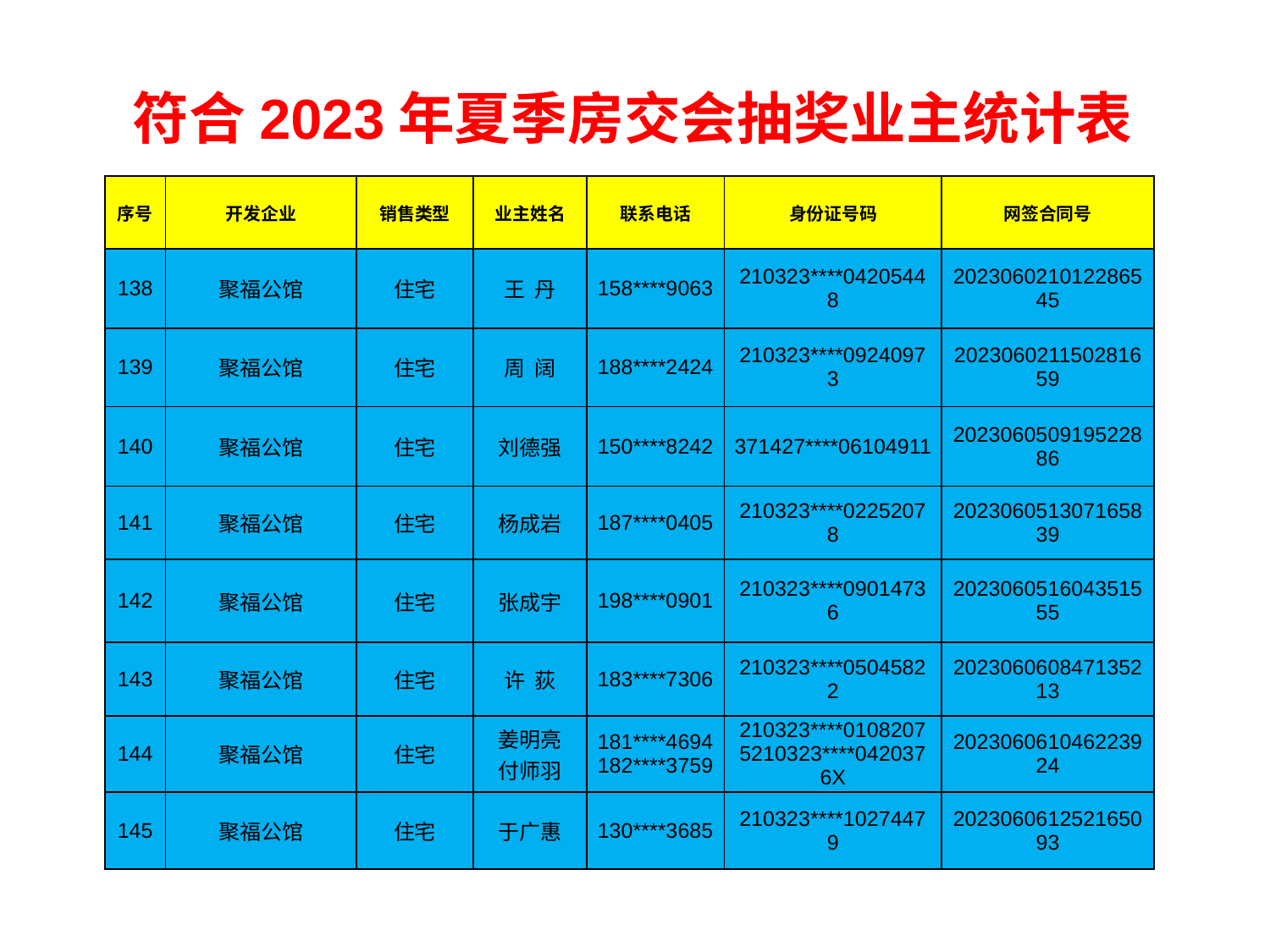

符合2023年夏季房交会抽奖业主统计表
| 序号 | 开发企业 | 销售类型 | 业主姓名 | 联系电话 | 身份证号码 | 网签合同号 |
| --- | --- | --- | --- | --- | --- | --- |
| 138 | 聚福公馆 | 住宅 | 王 丹 | 158\*\*\*\*9063 | 210323\*\*\*\*04205448 | 202306021012286545 |
| 139 | 聚福公馆 | 住宅 | 周 阔 | 188\*\*\*\*2424 | 210323\*\*\*\*09240973 | 202306021150281659 |
| 140 | 聚福公馆 | 住宅 | 刘德强 | 150\*\*\*\*8242 | 371427\*\*\*\*06104911 | 202306050919522886 |
| 141 | 聚福公馆 | 住宅 | 杨成岩 | 187\*\*\*\*0405 | 210323\*\*\*\*02252078 | 202306051307165839 |
| 142 | 聚福公馆 | 住宅 | 张成宇 | 198\*\*\*\*0901 | 210323\*\*\*\*09014736 | 202306051604351555 |
| 143 | 聚福公馆 | 住宅 | 许 荻 | 183\*\*\*\*7306 | 210323\*\*\*\*05045822 | 202306060847135213 |
| 144 | 聚福公馆 | 住宅 | 姜明亮 付师羽 | 181\*\*\*\*4694182\*\*\*\*3759 | 210323\*\*\*\*01082075210323\*\*\*\*0420376X | 202306061046223924 |
| 145 | 聚福公馆 | 住宅 | 于广惠 | 130\*\*\*\*3685 | 210323\*\*\*\*10274479 | 202306061252165093 |